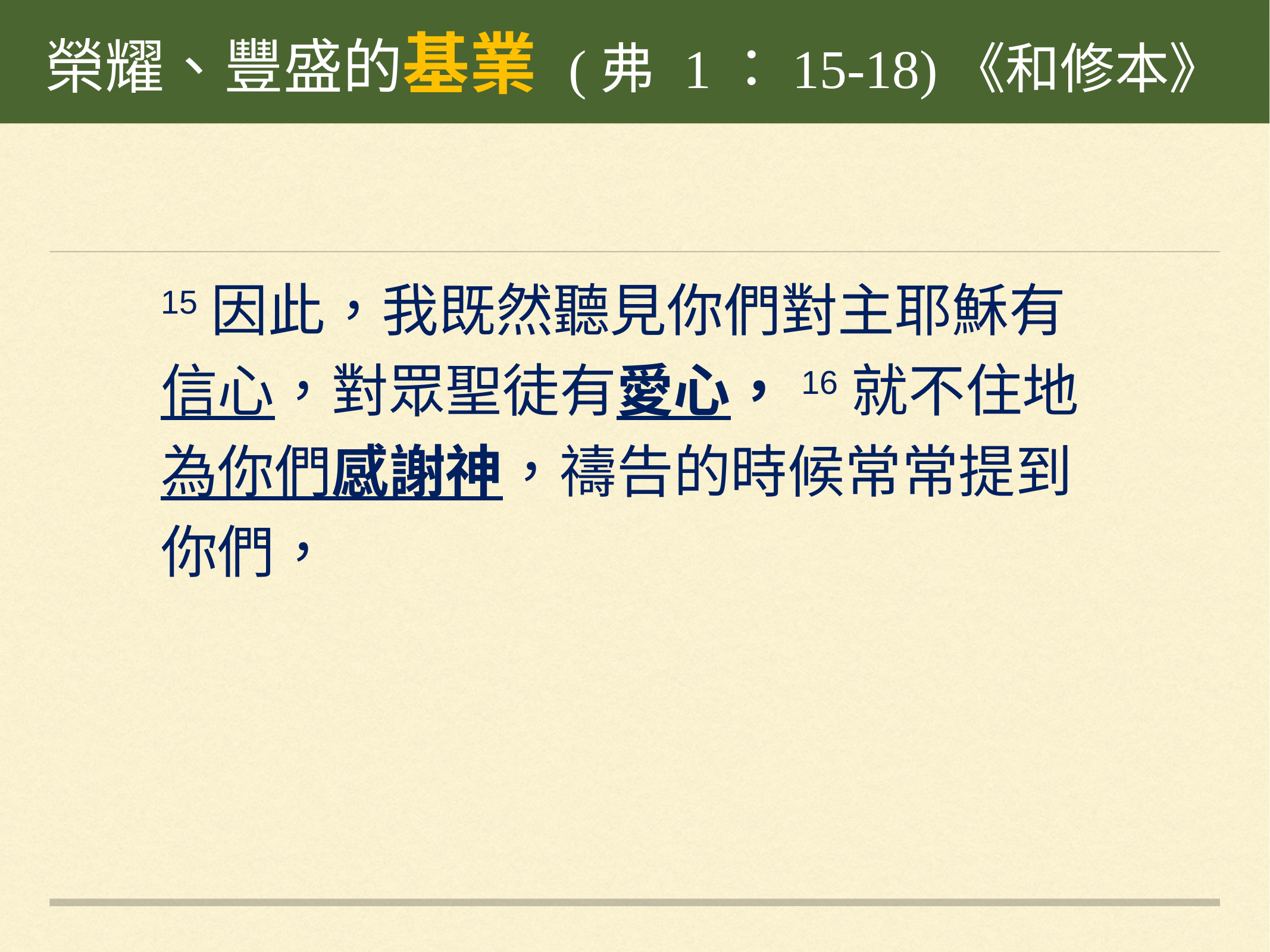

榮耀、豐盛的基業 (弗 1：15-18)《和修本》
15因此，我既然聽見你們對主耶穌有信心，對眾聖徒有愛心，16就不住地為你們感謝神，禱告的時候常常提到你們，